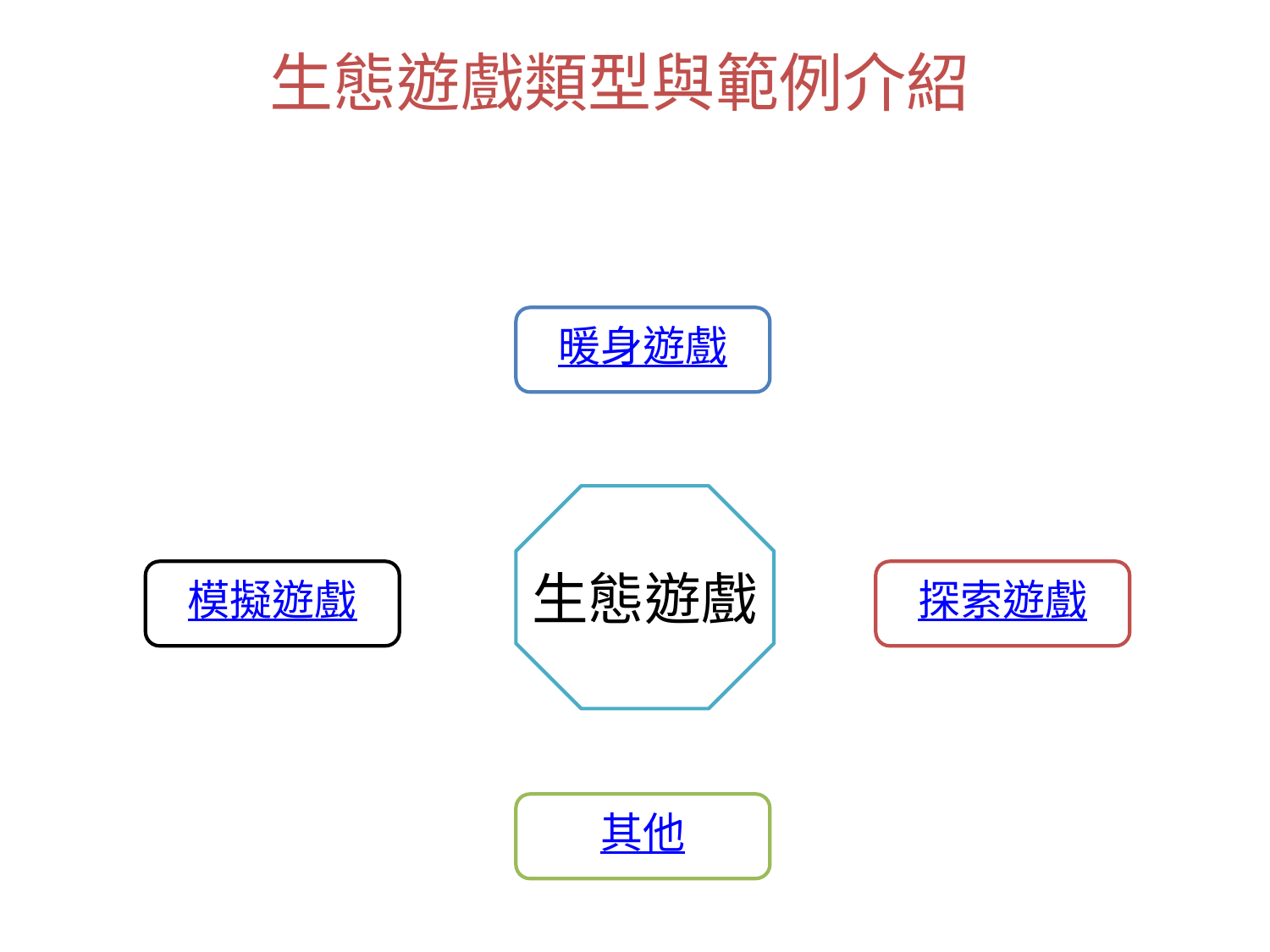

# 生態遊戲類型與範例介紹
暖身遊戲
生態遊戲
模擬遊戲
探索遊戲
其他